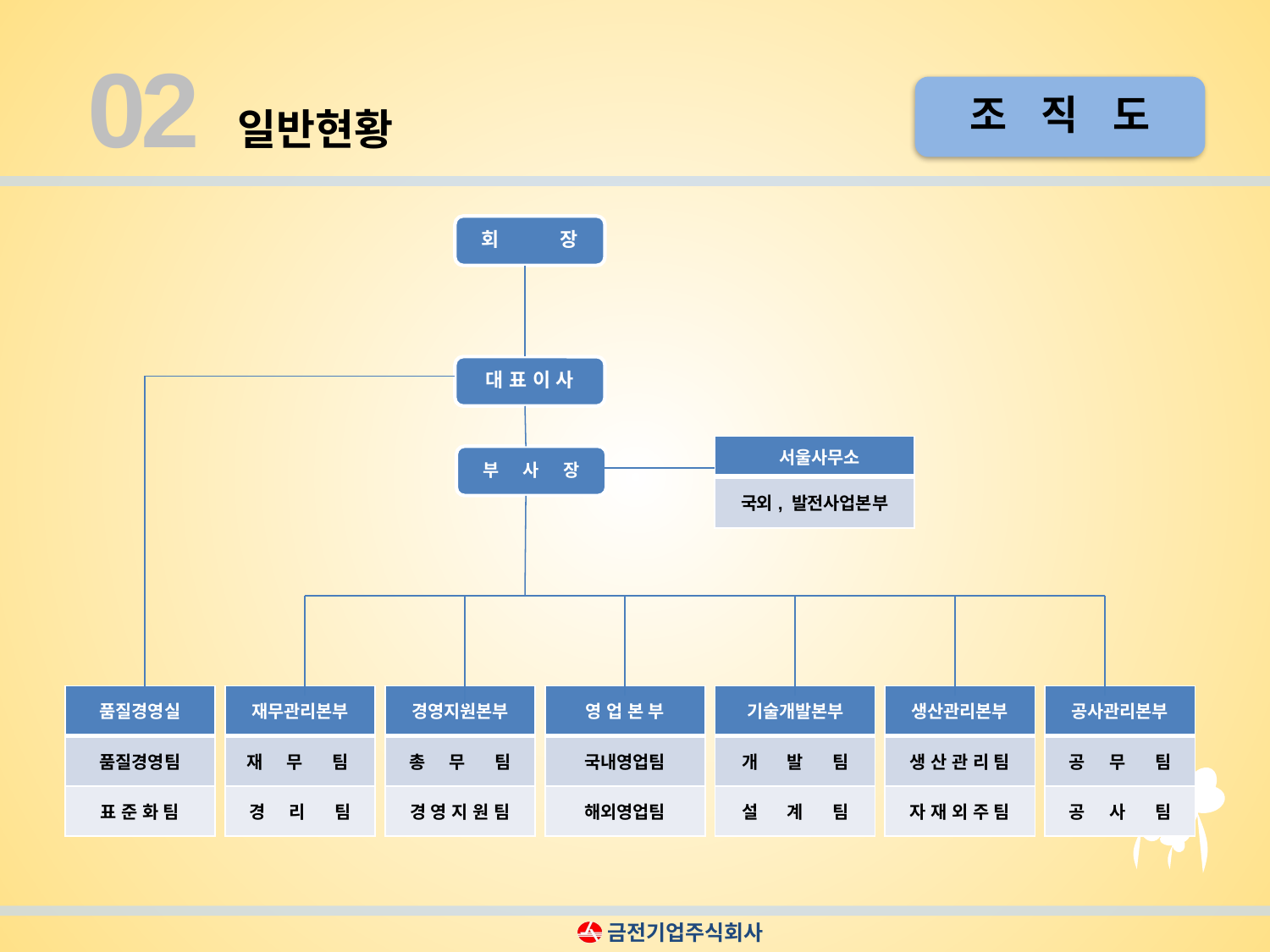

02
조   직   도
일반현황

회           장
대 표 이 사
| 서울사무소 |
| --- |
| 국외, 발전사업본부 |
부     사     장
| 품질경영실 |
| --- |
| 품질경영팀 |
| 표 준 화 팀 |
| 재무관리본부 |
| --- |
| 재 무 팀 |
| 경 리 팀 |
| 경영지원본부 |
| --- |
| 총 무 팀 |
| 경 영 지 원 팀 |
| 영 업 본 부 |
| --- |
| 국내영업팀 |
| 해외영업팀 |
| 기술개발본부 |
| --- |
| 개 발 팀 |
| 설 계 팀 |
| 생산관리본부 |
| --- |
| 생 산 관 리 팀 |
| 자 재 외 주 팀 |
| 공사관리본부 |
| --- |
| 공 무 팀 |
| 공 사 팀 |

금전기업주식회사